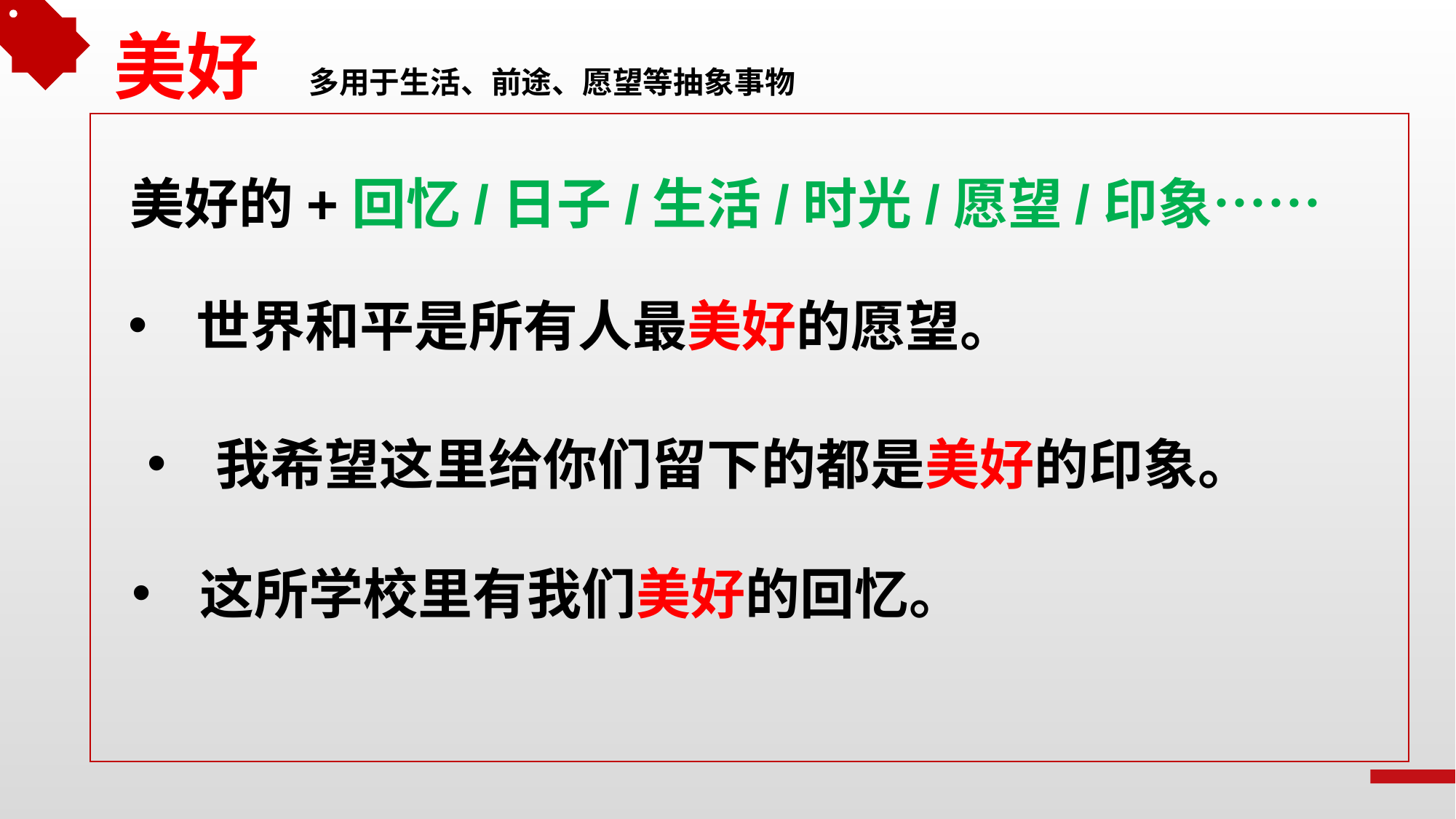

美好   多用于生活、前途、愿望等抽象事物

美好的+回忆/日子/生活/时光/愿望/印象……
世界和平是所有人最美好的愿望。
我希望这里给你们留下的都是美好的印象。
这所学校里有我们美好的回忆。